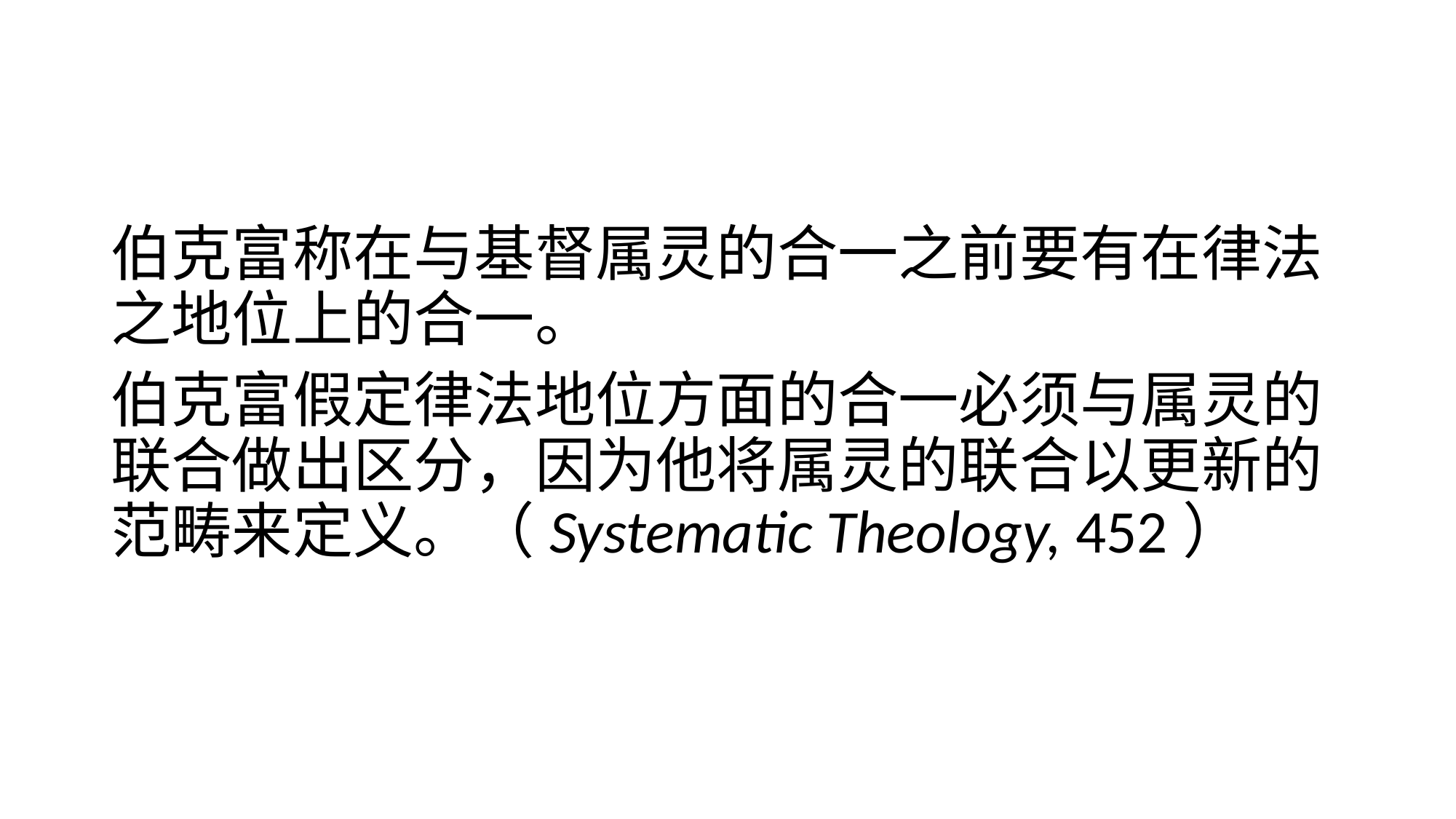

#
伯克富称在与基督属灵的合一之前要有在律法之地位上的合一。
伯克富假定律法地位方面的合一必须与属灵的联合做出区分，因为他将属灵的联合以更新的范畴来定义。（Systematic Theology, 452）